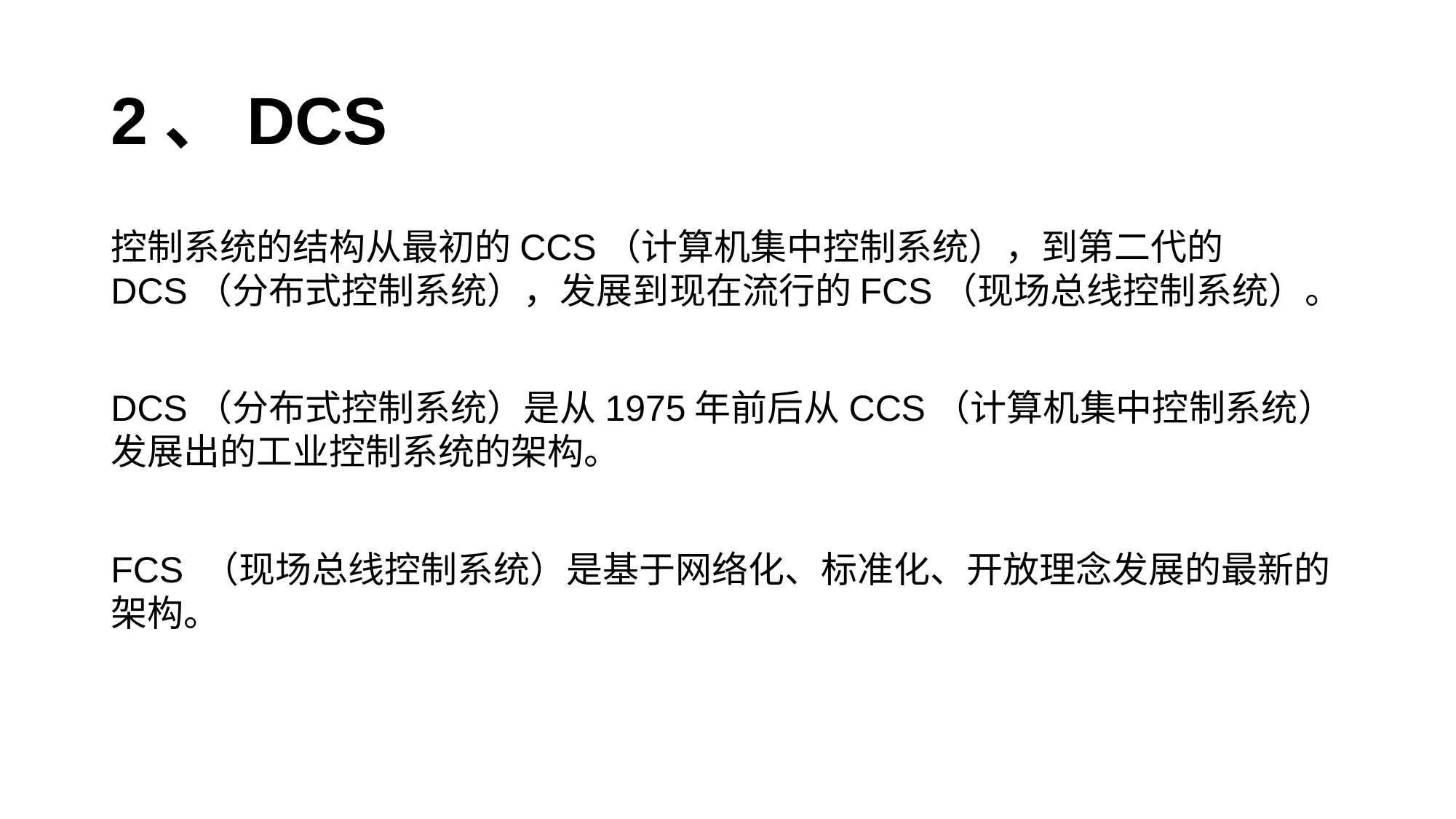

# 2、DCS
控制系统的结构从最初的CCS（计算机集中控制系统），到第二代的DCS（分布式控制系统），发展到现在流行的FCS（现场总线控制系统）。

DCS（分布式控制系统）是从1975年前后从CCS（计算机集中控制系统）发展出的工业控制系统的架构。

FCS （现场总线控制系统）是基于网络化、标准化、开放理念发展的最新的架构。